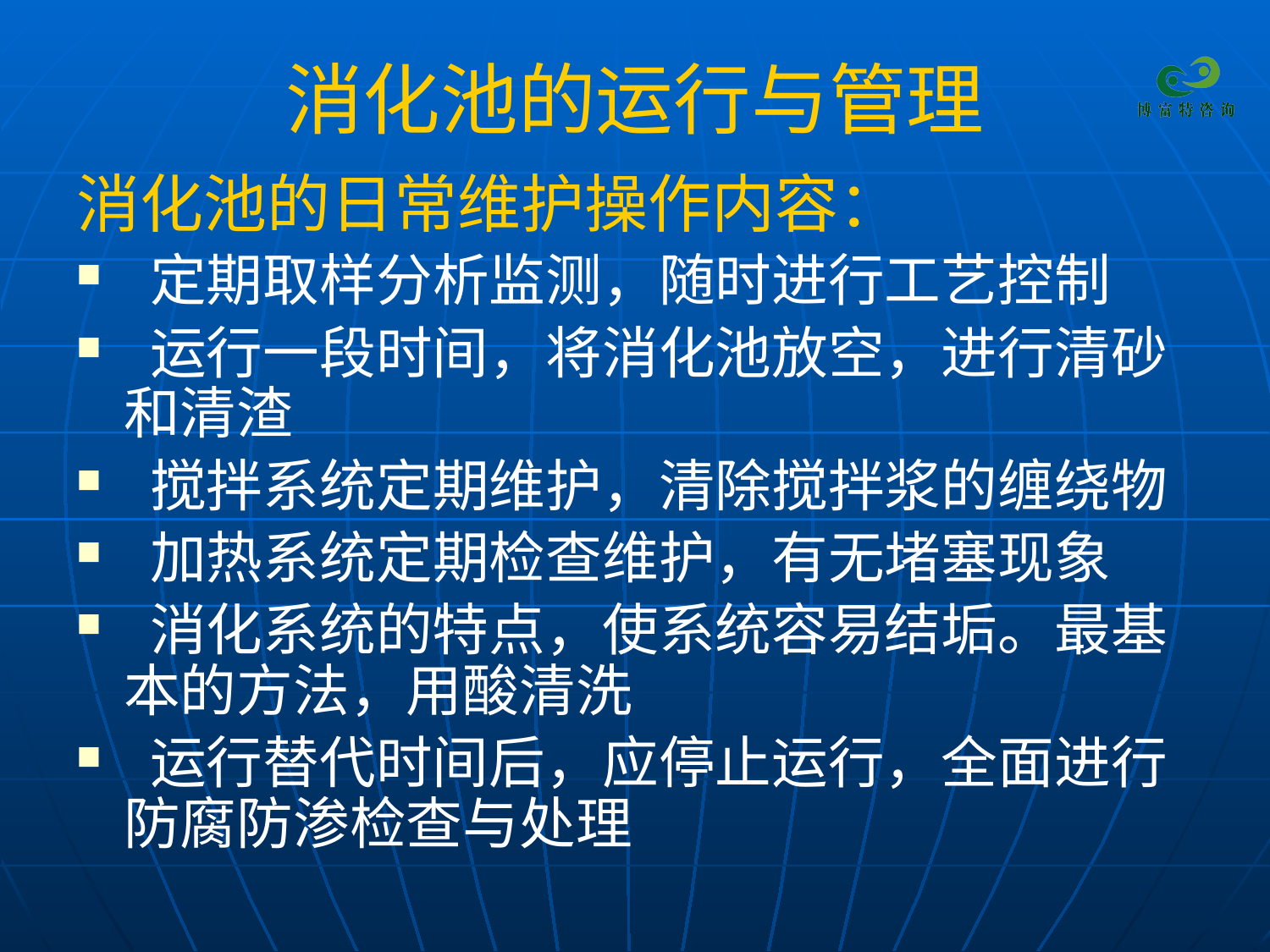

# 消化池的运行与管理
消化池的日常维护操作内容：
 定期取样分析监测，随时进行工艺控制
 运行一段时间，将消化池放空，进行清砂和清渣
 搅拌系统定期维护，清除搅拌浆的缠绕物
 加热系统定期检查维护，有无堵塞现象
 消化系统的特点，使系统容易结垢。最基本的方法，用酸清洗
 运行替代时间后，应停止运行，全面进行   防腐防渗检查与处理